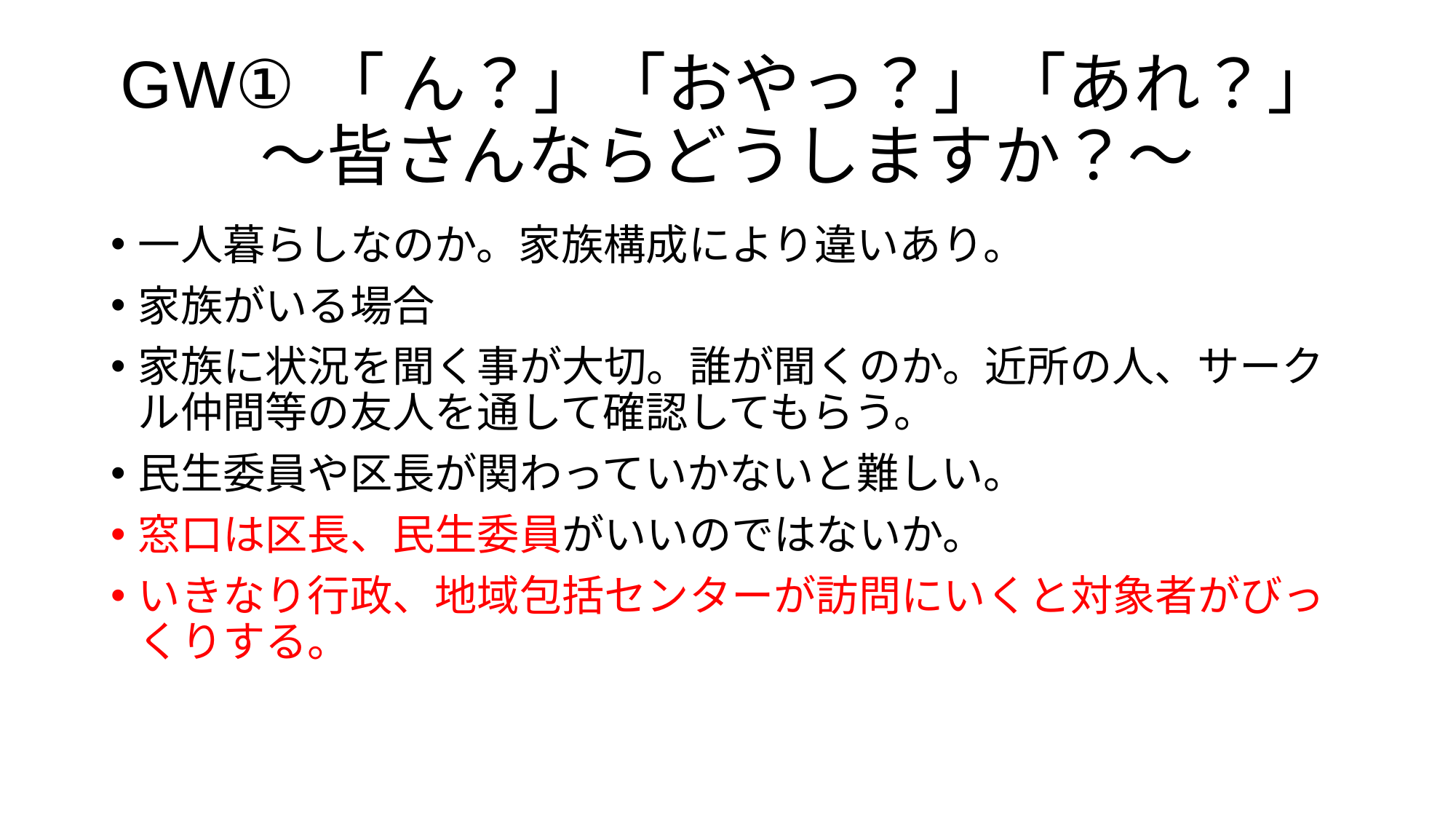

# GW①「 ん？」「おやっ？」「あれ？」 ～皆さんならどうしますか？～
一人暮らしなのか。家族構成により違いあり。
家族がいる場合
家族に状況を聞く事が大切。誰が聞くのか。近所の人、サークル仲間等の友人を通して確認してもらう。
民生委員や区長が関わっていかないと難しい。
窓口は区長、民生委員がいいのではないか。
いきなり行政、地域包括センターが訪問にいくと対象者がびっくりする。